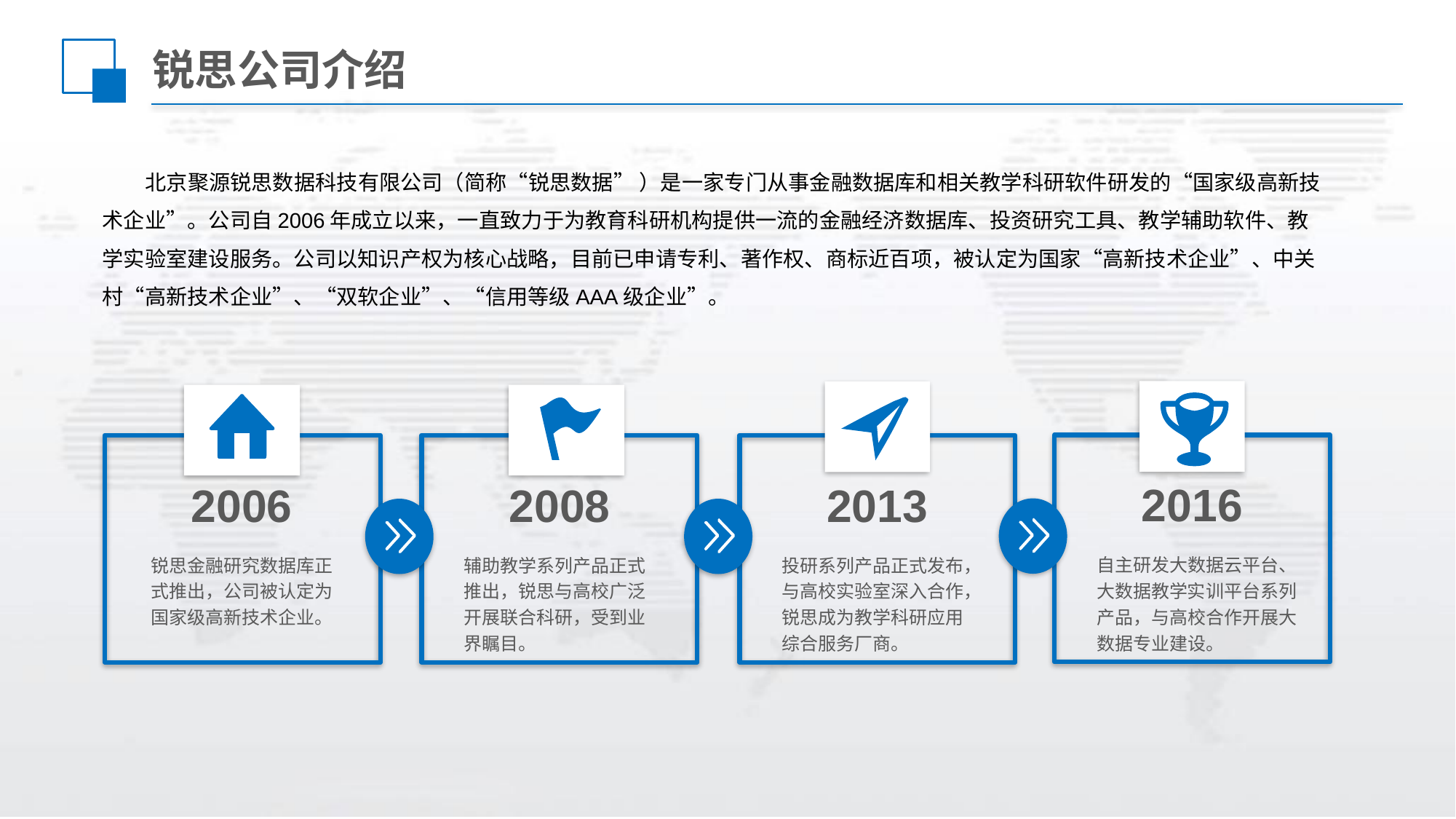

# 锐思公司介绍
        北京聚源锐思数据科技有限公司（简称“锐思数据” ）是一家专门从事金融数据库和相关教学科研软件研发的“国家级高新技术企业”。公司自2006年成立以来，一直致力于为教育科研机构提供一流的金融经济数据库、投资研究工具、教学辅助软件、教学实验室建设服务。公司以知识产权为核心战略，目前已申请专利、著作权、商标近百项，被认定为国家“高新技术企业”、中关村“高新技术企业”、“双软企业”、“信用等级AAA级企业”。

2016
2006
2008
2013

自主研发大数据云平台、大数据教学实训平台系列产品，与高校合作开展大数据专业建设。
锐思金融研究数据库正式推出，公司被认定为国家级高新技术企业。
辅助教学系列产品正式推出，锐思与高校广泛开展联合科研，受到业界瞩目。
投研系列产品正式发布，与高校实验室深入合作，锐思成为教学科研应用综合服务厂商。